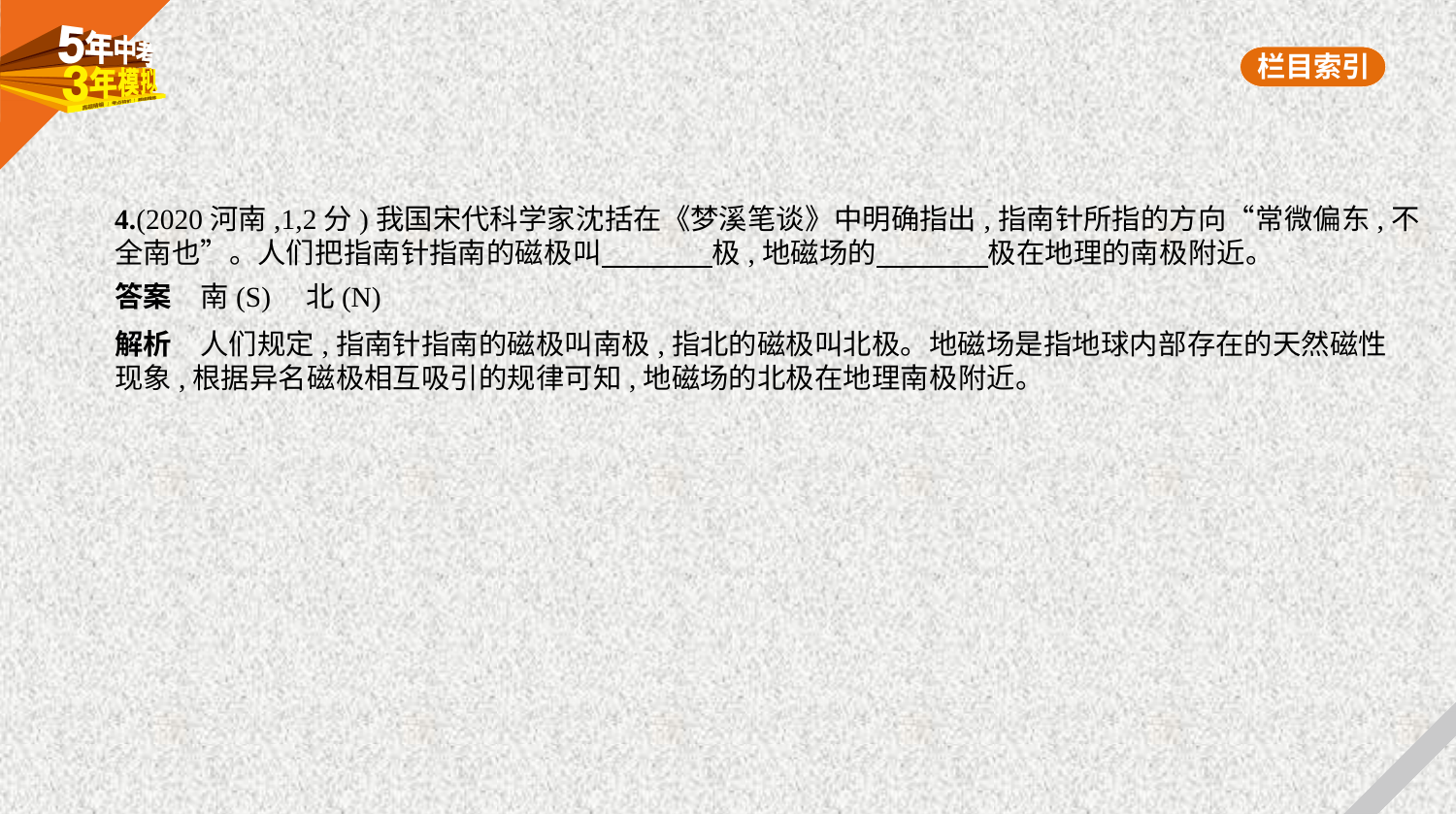

4.(2020河南,1,2分)我国宋代科学家沈括在《梦溪笔谈》中明确指出,指南针所指的方向“常微偏东,不
全南也”。人们把指南针指南的磁极叫　　　    极,地磁场的　　　    极在地理的南极附近。
答案　南(S)　北(N)
解析　人们规定,指南针指南的磁极叫南极,指北的磁极叫北极。地磁场是指地球内部存在的天然磁性
现象,根据异名磁极相互吸引的规律可知,地磁场的北极在地理南极附近。